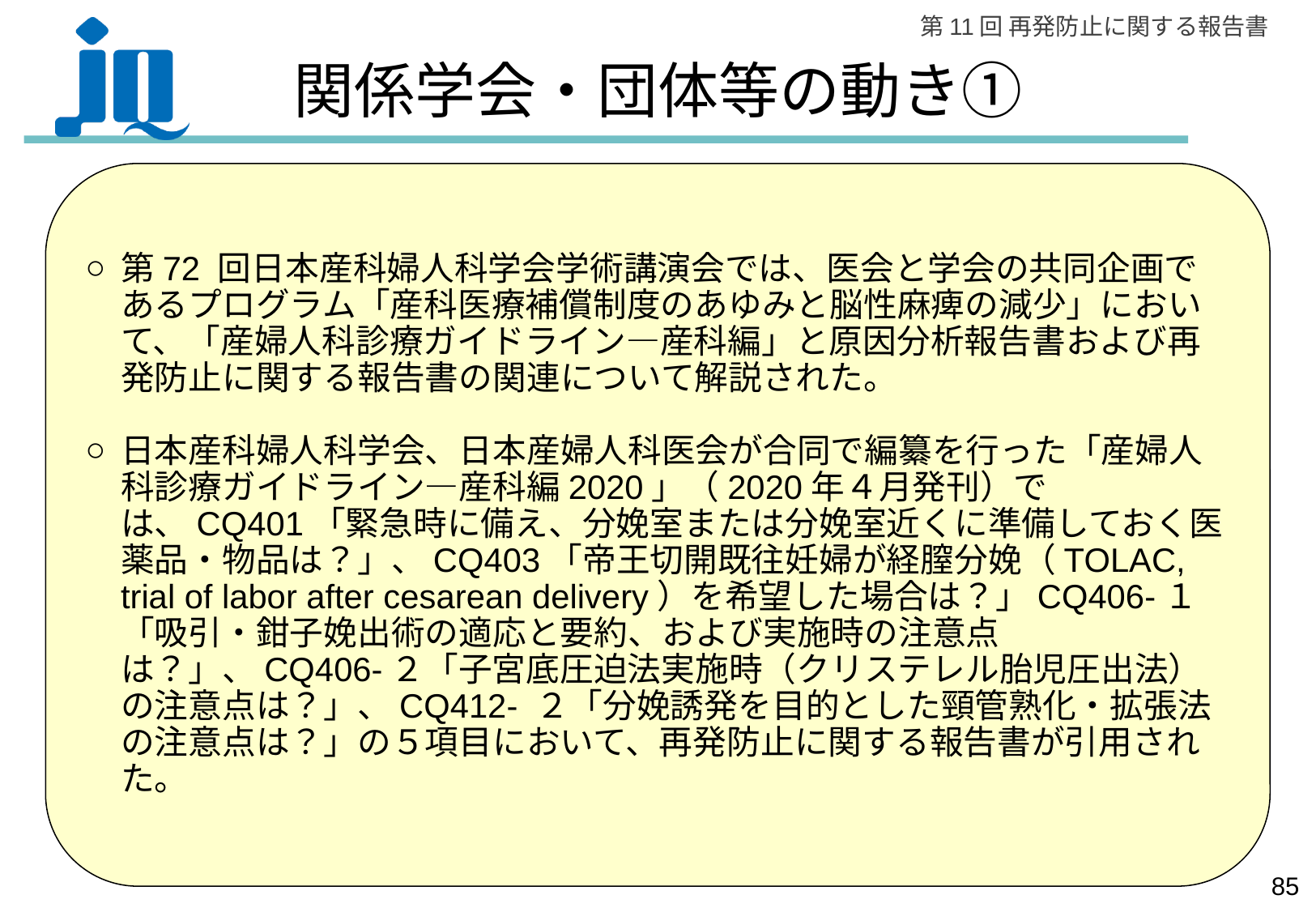

# 関係学会・団体等の動き①
第72 回日本産科婦人科学会学術講演会では、医会と学会の共同企画であるプログラム「産科医療補償制度のあゆみと脳性麻痺の減少」において、「産婦人科診療ガイドライン―産科編」と原因分析報告書および再発防止に関する報告書の関連について解説された。

日本産科婦人科学会、日本産婦人科医会が合同で編纂を行った「産婦人科診療ガイドライン―産科編2020」（2020年４月発刊）では、CQ401「緊急時に備え、分娩室または分娩室近くに準備しておく医薬品・物品は？」、CQ403「帝王切開既往妊婦が経膣分娩（TOLAC, trial of labor after cesarean delivery）を希望した場合は？」CQ406-１「吸引・鉗子娩出術の適応と要約、および実施時の注意点は？」、CQ406-２「子宮底圧迫法実施時（クリステレル胎児圧出法）の注意点は？」、CQ412- ２「分娩誘発を目的とした頸管熟化・拡張法の注意点は？」の５項目において、再発防止に関する報告書が引用された。
85